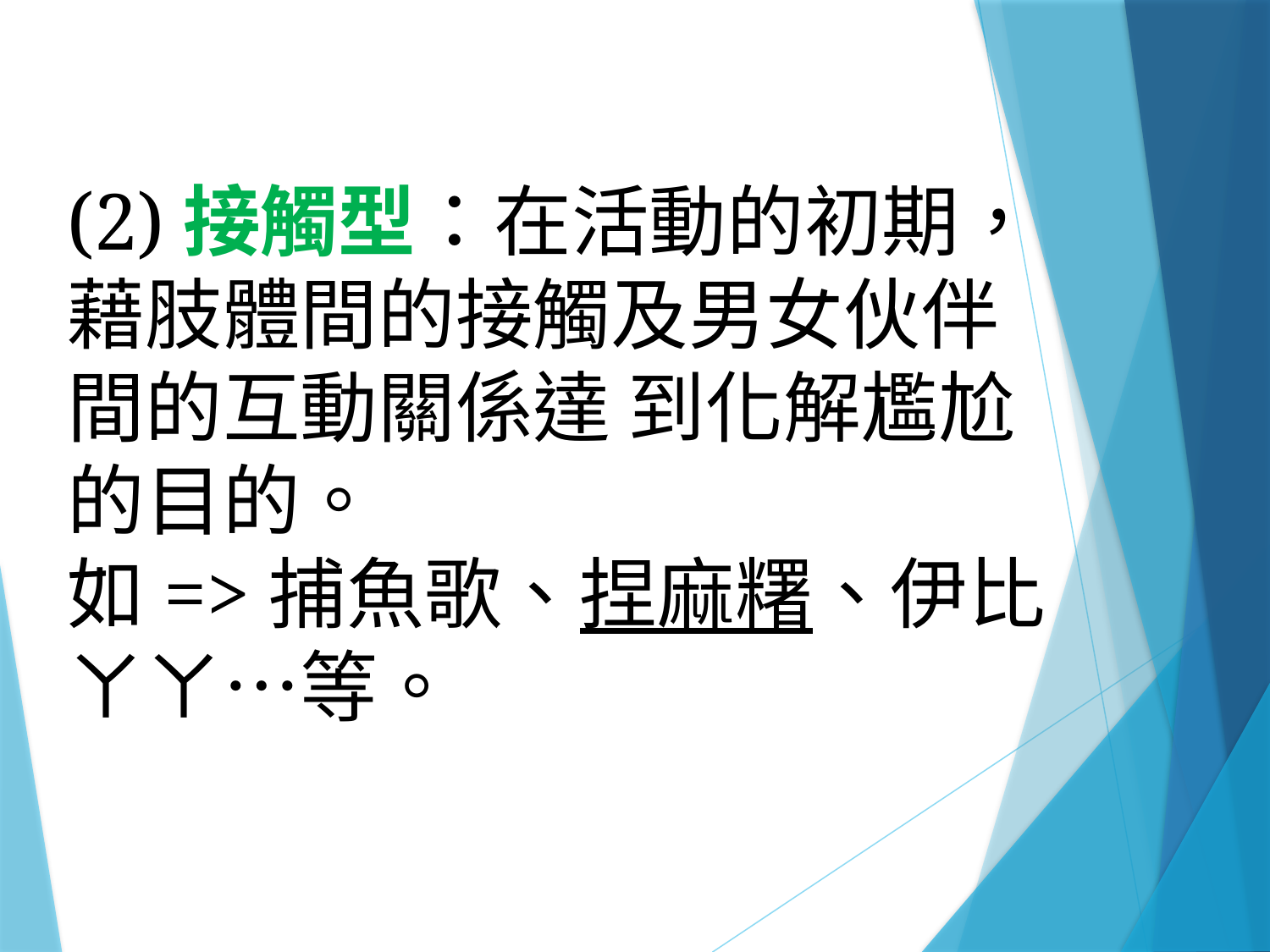

(2)接觸型：在活動的初期，藉肢體間的接觸及男女伙伴間的互動關係達 到化解尷尬的目的。
如=>捕魚歌、捏麻糬、伊比ㄚㄚ…等。